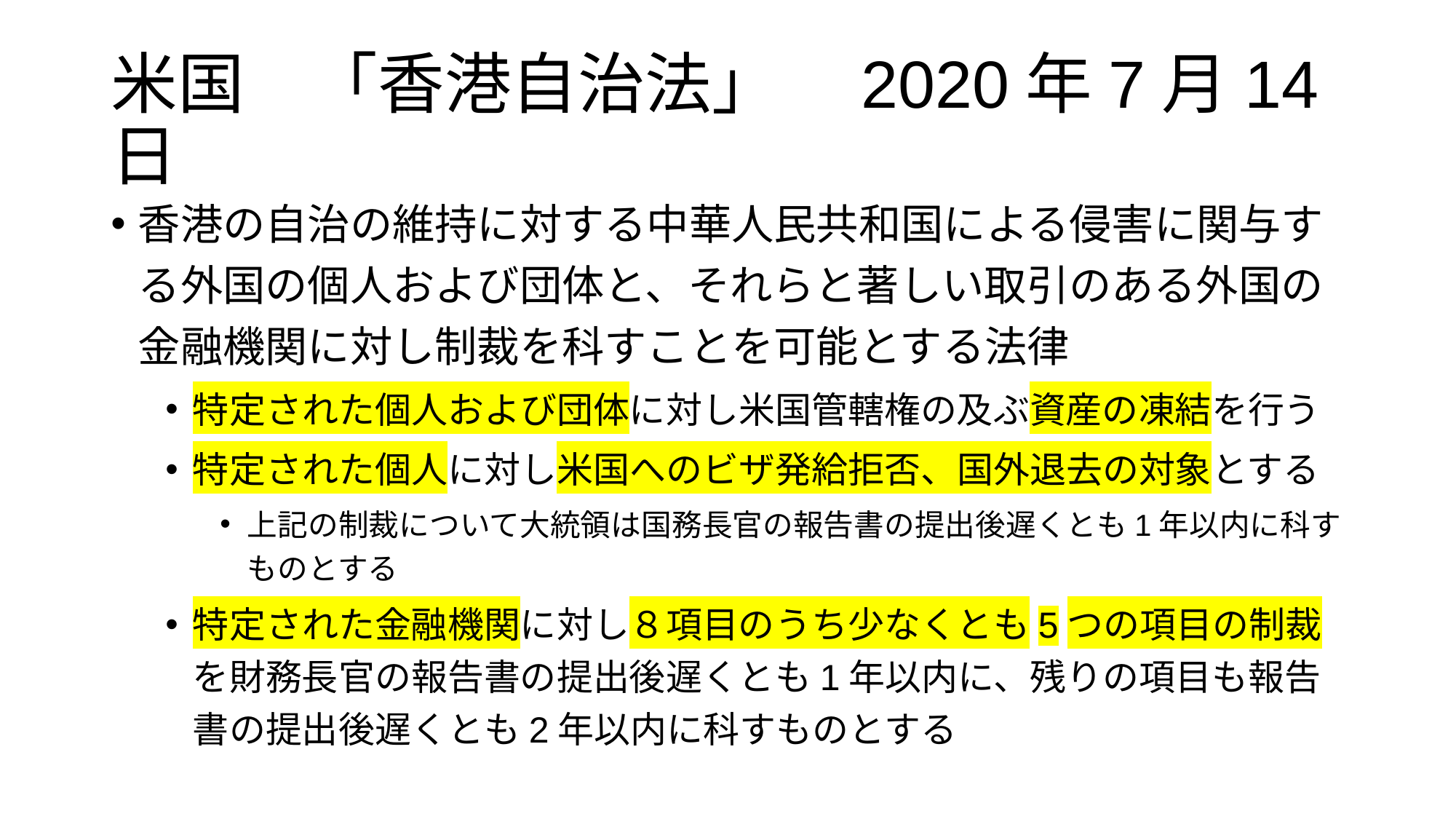

# 米国　「香港自治法」　2020年7月14日
香港の自治の維持に対する中華人民共和国による侵害に関与する外国の個人および団体と、それらと著しい取引のある外国の金融機関に対し制裁を科すことを可能とする法律
特定された個人および団体に対し米国管轄権の及ぶ資産の凍結を行う
特定された個人に対し米国へのビザ発給拒否、国外退去の対象とする
上記の制裁について大統領は国務長官の報告書の提出後遅くとも1年以内に科すものとする
特定された金融機関に対し８項目のうち少なくとも5つの項目の制裁を財務長官の報告書の提出後遅くとも1年以内に、残りの項目も報告書の提出後遅くとも2年以内に科すものとする